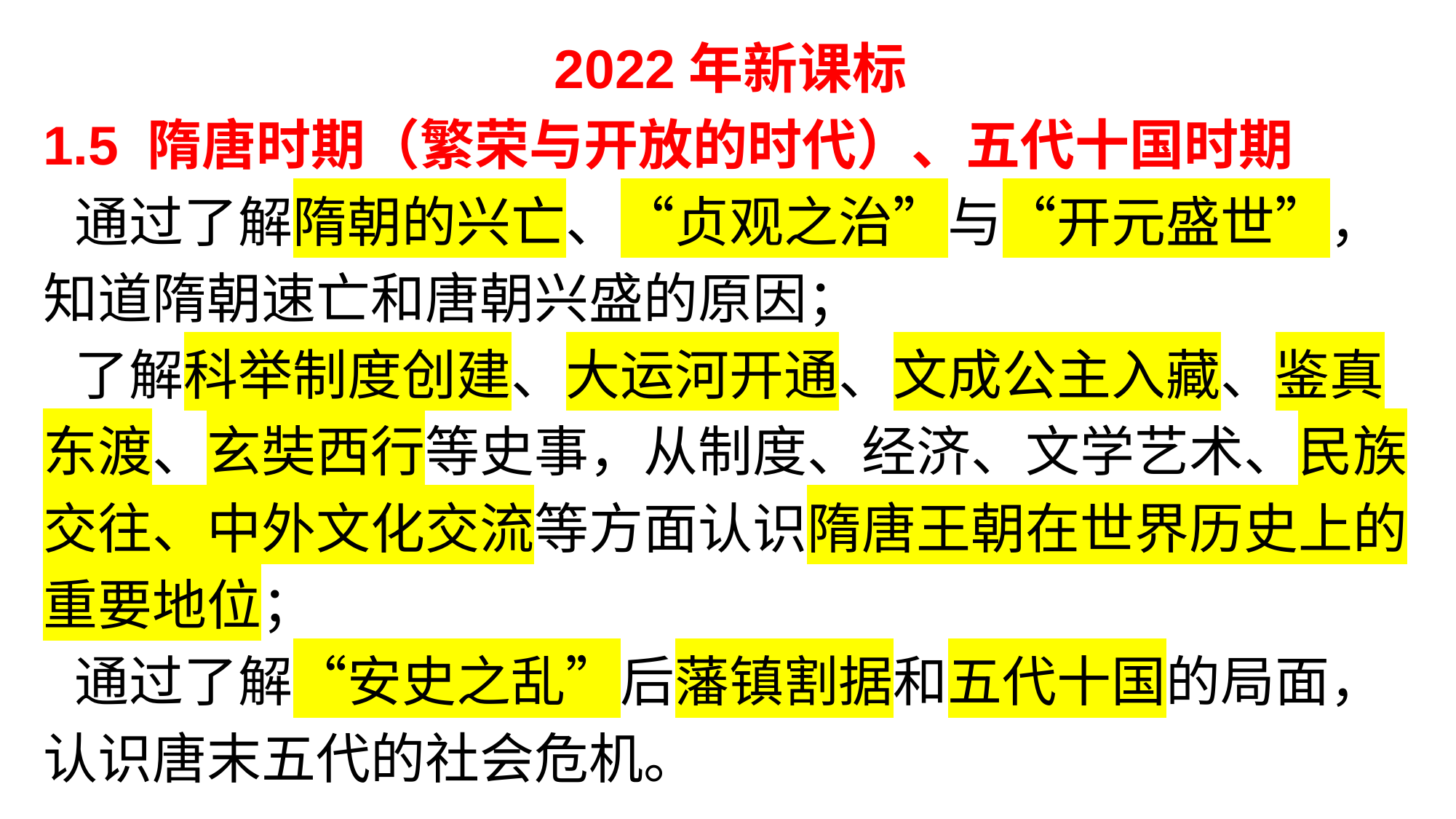

2022年新课标
1.5 隋唐时期（繁荣与开放的时代）、五代十国时期
通过了解隋朝的兴亡、“贞观之治”与“开元盛世”，知道隋朝速亡和唐朝兴盛的原因；
了解科举制度创建、大运河开通、文成公主入藏、鉴真东渡、玄奘西行等史事，从制度、经济、文学艺术、民族交往、中外文化交流等方面认识隋唐王朝在世界历史上的重要地位；
通过了解“安史之乱”后藩镇割据和五代十国的局面，认识唐末五代的社会危机。